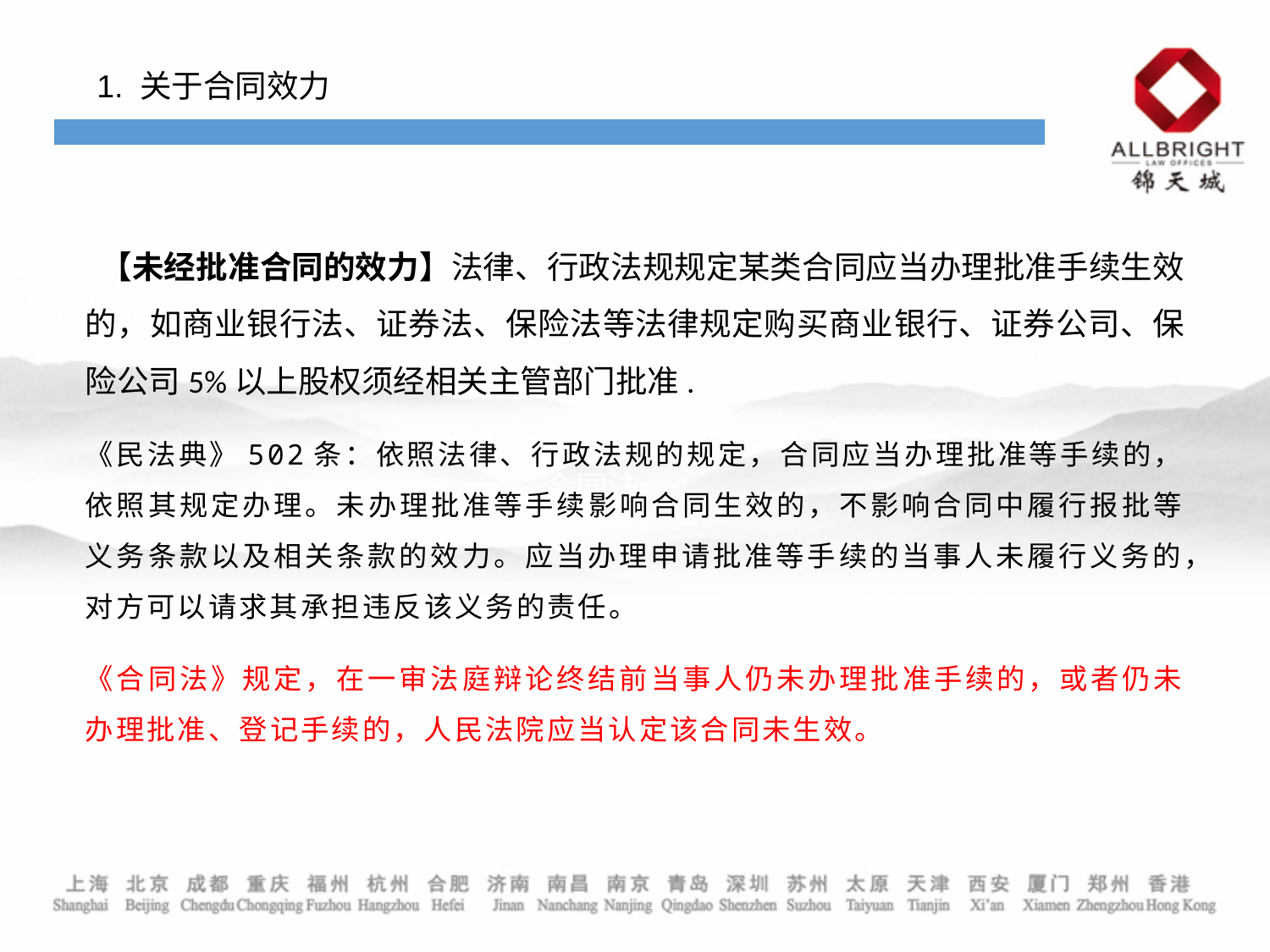

1. 关于合同效力

 【未经批准合同的效力】法律、行政法规规定某类合同应当办理批准手续生效的，如商业银行法、证券法、保险法等法律规定购买商业银行、证券公司、保险公司5%以上股权须经相关主管部门批准.
《民法典》502条：依照法律、行政法规的规定，合同应当办理批准等手续的，依照其规定办理。未办理批准等手续影响合同生效的，不影响合同中履行报批等义务条款以及相关条款的效力。应当办理申请批准等手续的当事人未履行义务的，对方可以请求其承担违反该义务的责任。
《合同法》规定，在一审法庭辩论终结前当事人仍未办理批准手续的，或者仍未办理批准、登记手续的，人民法院应当认定该合同未生效。

合同的变更
合同法